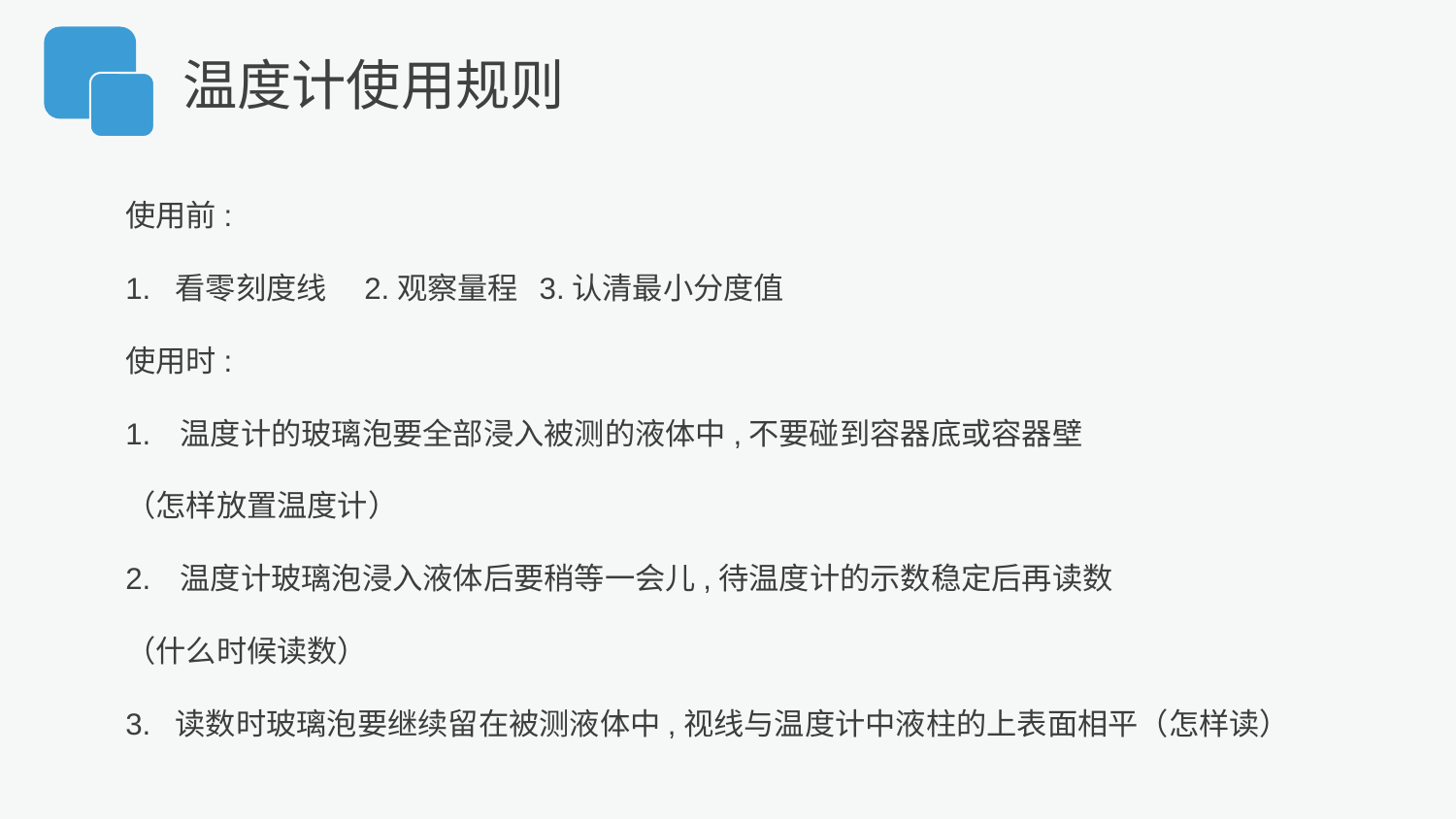

温度计使用规则
使用前:
1.  看零刻度线　2.观察量程  3.认清最小分度值
使用时:
温度计的玻璃泡要全部浸入被测的液体中,不要碰到容器底或容器壁
（怎样放置温度计）
温度计玻璃泡浸入液体后要稍等一会儿,待温度计的示数稳定后再读数
（什么时候读数）
3.  读数时玻璃泡要继续留在被测液体中,视线与温度计中液柱的上表面相平（怎样读）